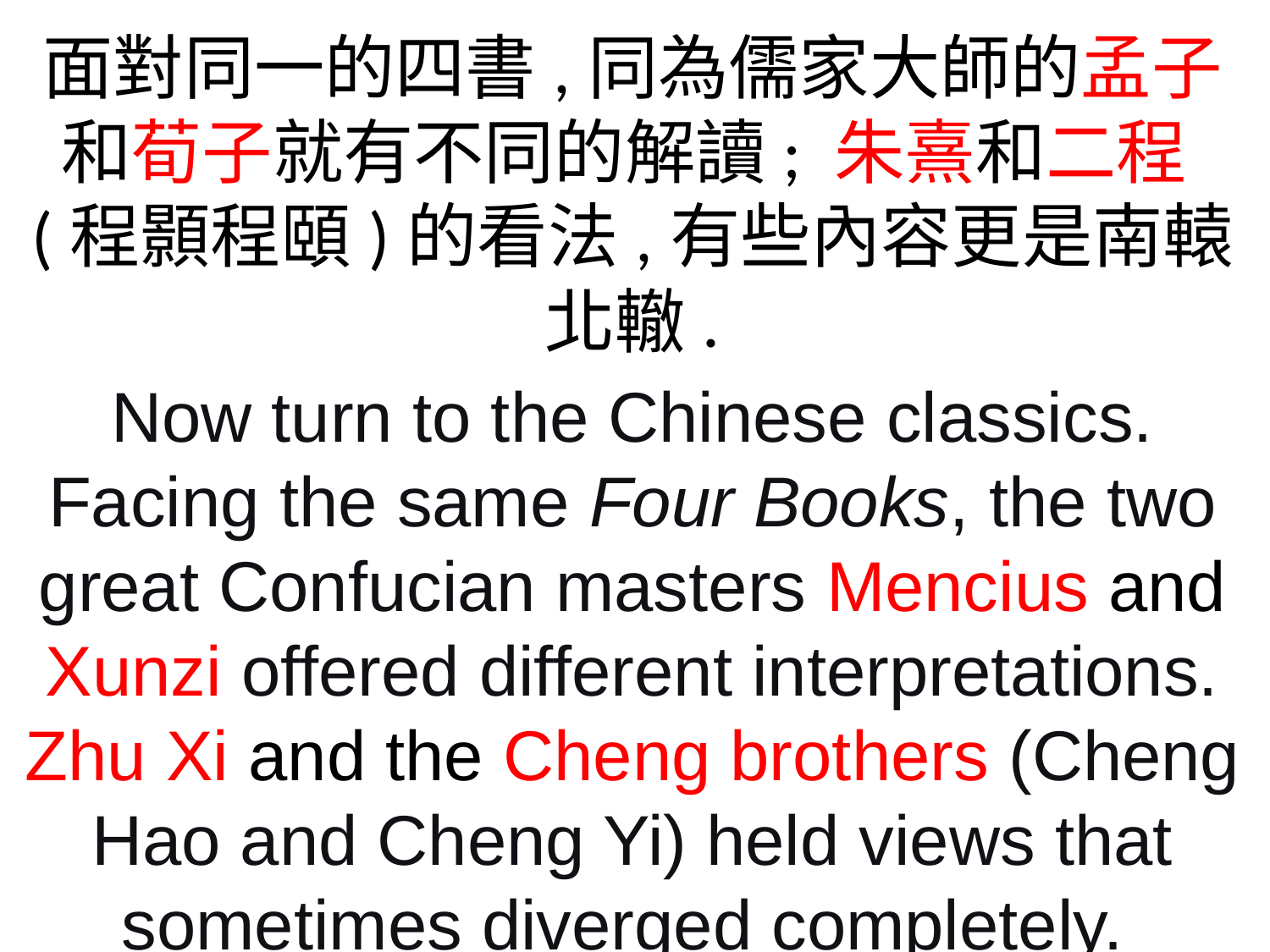

面對同一的四書,同為儒家大師的孟子和荀子就有不同的解讀; 朱熹和二程(程顥程頤)的看法,有些內容更是南轅北轍.
Now turn to the Chinese classics. Facing the same Four Books, the two great Confucian masters Mencius and Xunzi offered different interpretations. Zhu Xi and the Cheng brothers (Cheng Hao and Cheng Yi) held views that sometimes diverged completely.